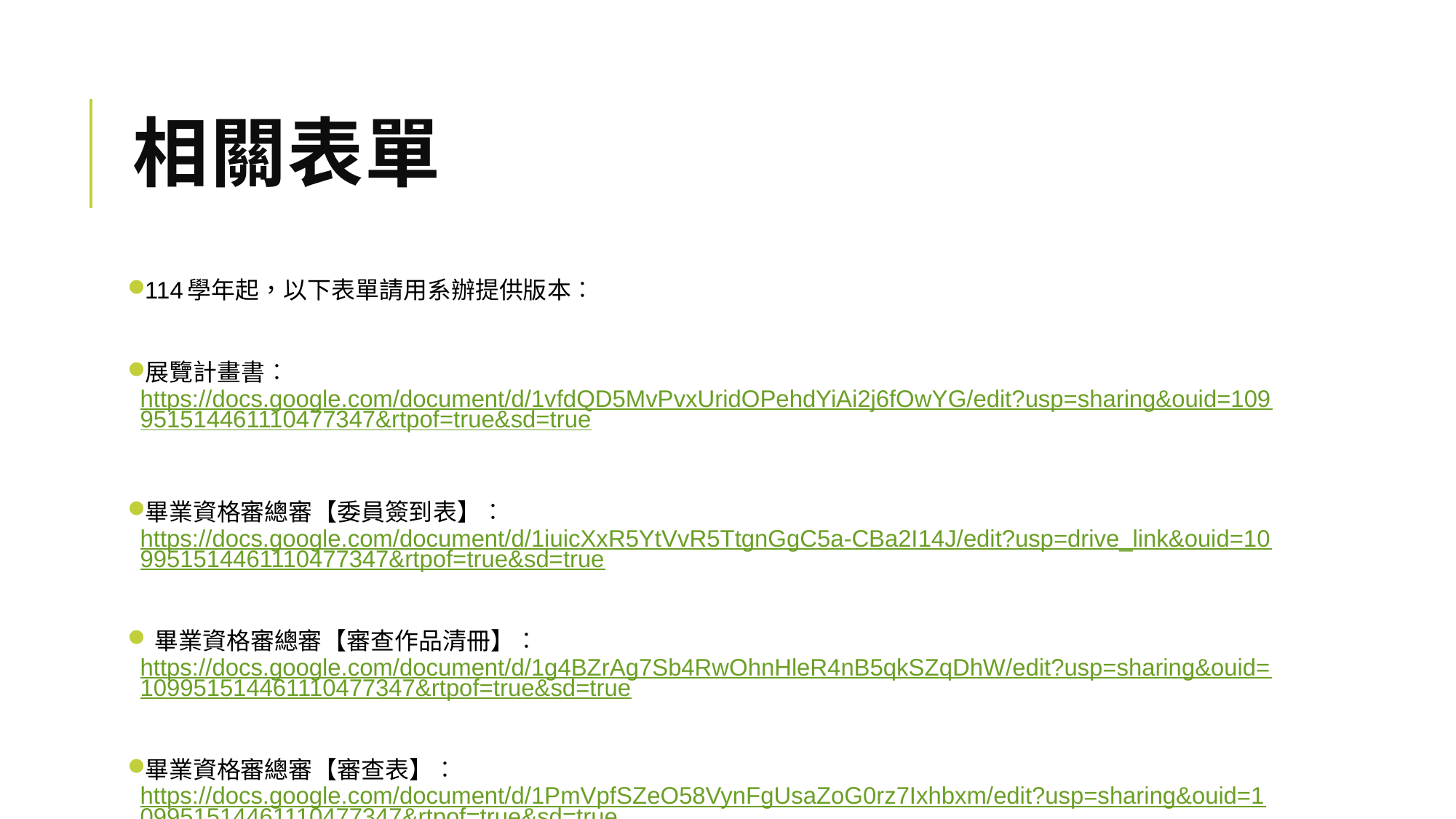

# 相關表單
114學年起，以下表單請用系辦提供版本︰

展覽計畫書︰ https://docs.google.com/document/d/1vfdQD5MvPvxUridOPehdYiAi2j6fOwYG/edit?usp=sharing&ouid=109951514461110477347&rtpof=true&sd=true
畢業資格審總審【委員簽到表】︰
https://docs.google.com/document/d/1iuicXxR5YtVvR5TtgnGgC5a-CBa2I14J/edit?usp=drive_link&ouid=109951514461110477347&rtpof=true&sd=true

 畢業資格審總審【審查作品清冊】︰
https://docs.google.com/document/d/1g4BZrAg7Sb4RwOhnHleR4nB5qkSZqDhW/edit?usp=sharing&ouid=109951514461110477347&rtpof=true&sd=true

畢業資格審總審【審查表】︰
https://docs.google.com/document/d/1PmVpfSZeO58VynFgUsaZoG0rz7Ixhbxm/edit?usp=sharing&ouid=109951514461110477347&rtpof=true&sd=true